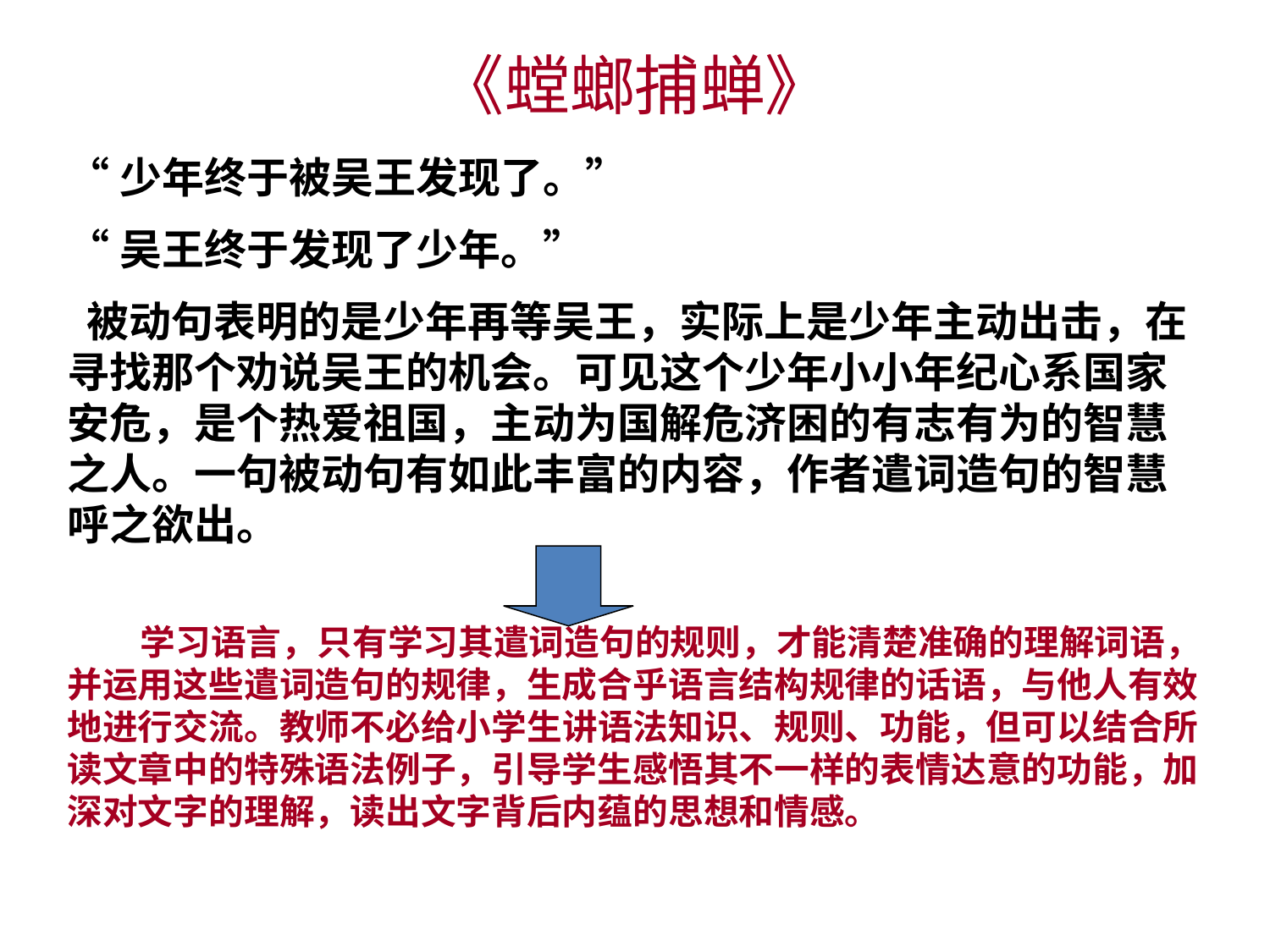

《螳螂捕蝉》
“少年终于被吴王发现了。”
“吴王终于发现了少年。”
 被动句表明的是少年再等吴王，实际上是少年主动出击，在寻找那个劝说吴王的机会。可见这个少年小小年纪心系国家安危，是个热爱祖国，主动为国解危济困的有志有为的智慧之人。一句被动句有如此丰富的内容，作者遣词造句的智慧呼之欲出。

        学习语言，只有学习其遣词造句的规则，才能清楚准确的理解词语，并运用这些遣词造句的规律，生成合乎语言结构规律的话语，与他人有效地进行交流。教师不必给小学生讲语法知识、规则、功能，但可以结合所读文章中的特殊语法例子，引导学生感悟其不一样的表情达意的功能，加深对文字的理解，读出文字背后内蕴的思想和情感。